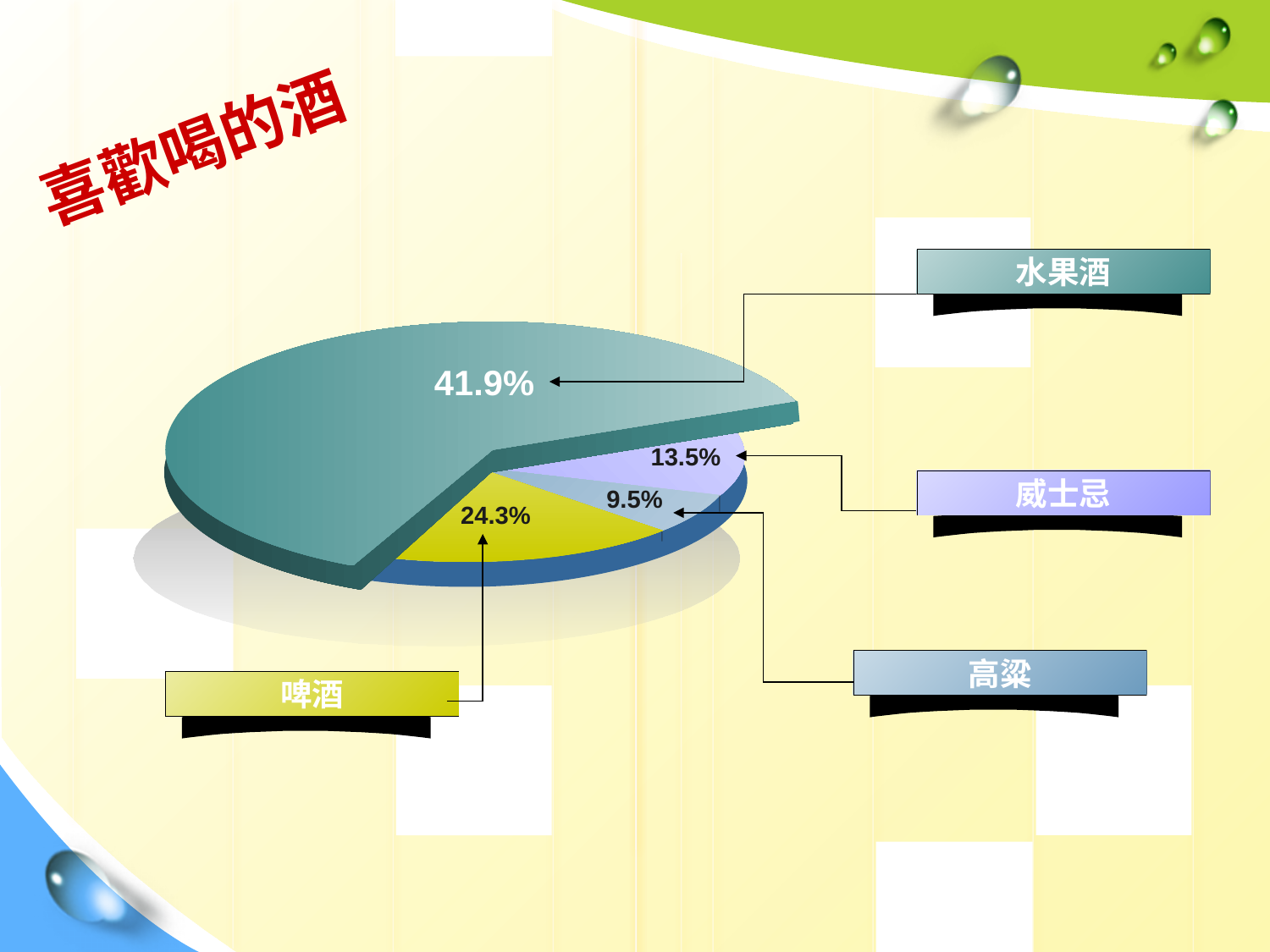

喜歡喝的酒

水果酒

41.9%

70%
13.5%

威士忌

9.5%
24.3%
高粱

啤酒